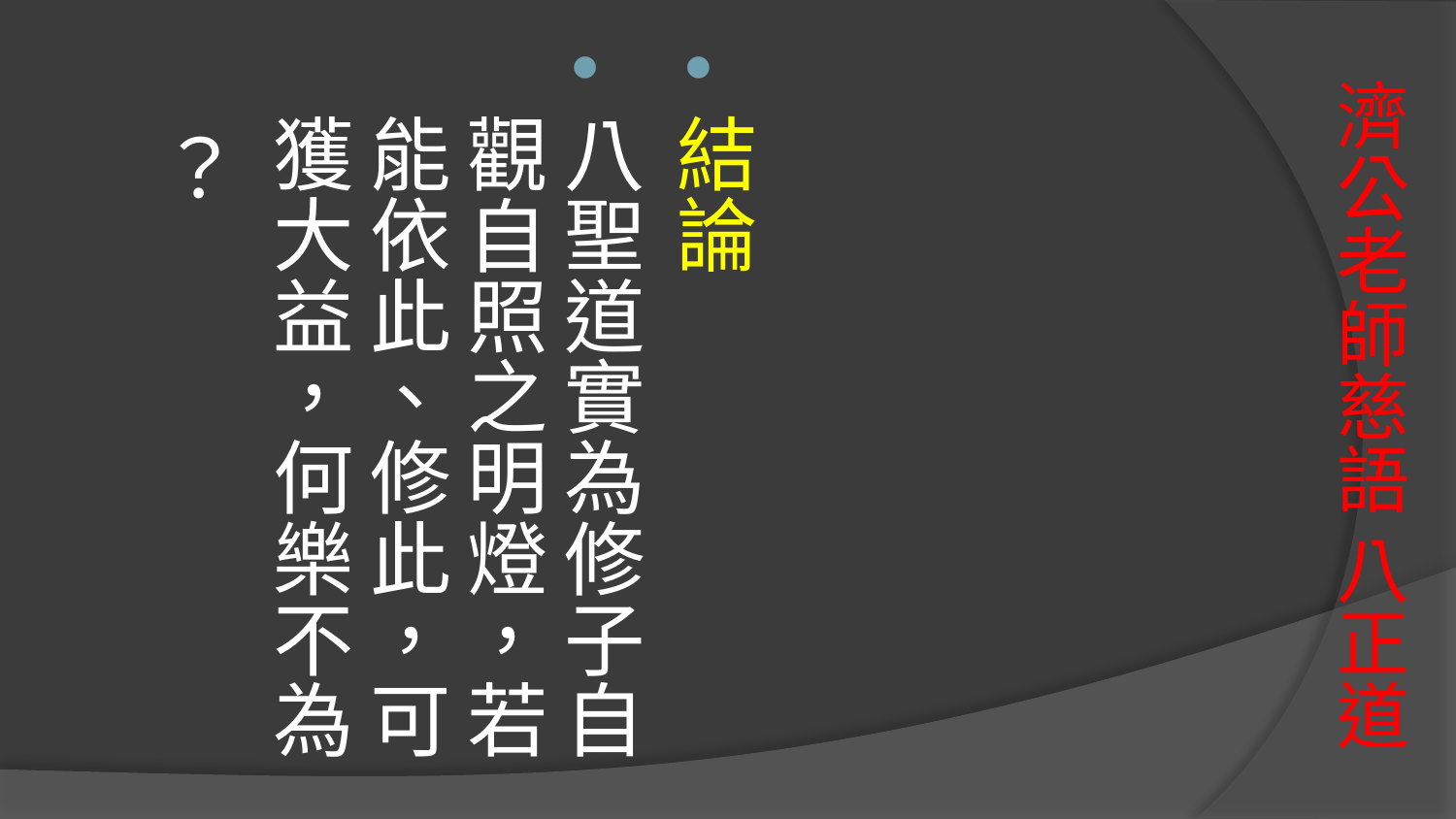

結論
八聖道實為修子自觀自照之明燈，若能依此、修此，可獲大益，何樂不為
   ？

# 濟公老師慈語 八正道